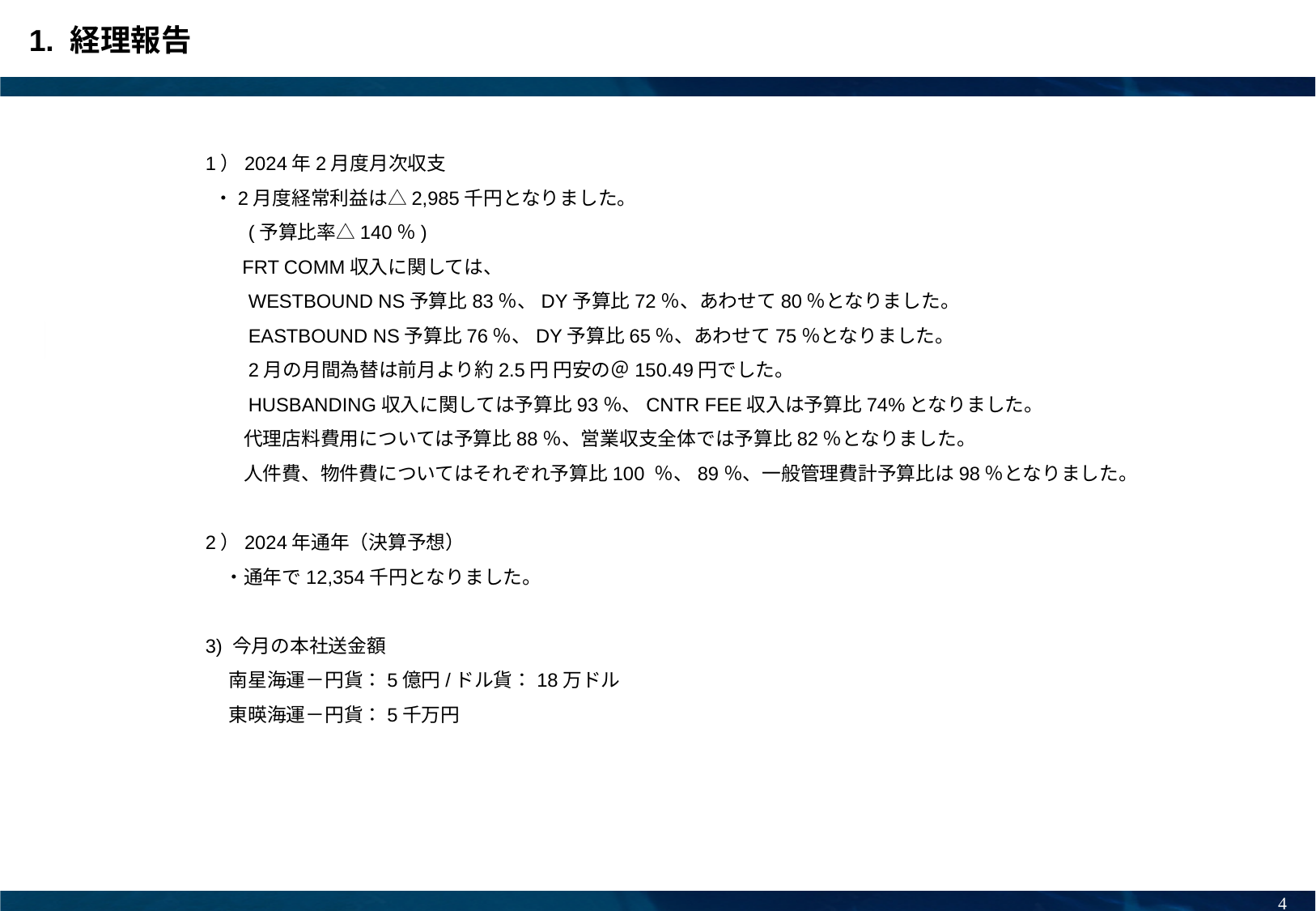

1. 経理報告

1. 経理報告
1）2024年2月度月次収支
 ・2月度経常利益は△2,985千円となりました。
　　(予算比率△140％)
  　FRT COMM収入に関しては、
　　WESTBOUND NS予算比83％、DY予算比72％、あわせて80％となりました。
　　EASTBOUND NS予算比76％、DY予算比65％、あわせて75％となりました。
　　2月の月間為替は前月より約2.5円 円安の＠150.49円でした。
　　HUSBANDING収入に関しては予算比93％、CNTR FEE収入は予算比74%となりました。
　　代理店料費用については予算比88％、営業収支全体では予算比82％となりました。
　　人件費、物件費についてはそれぞれ予算比100 ％、89％、一般管理費計予算比は98％となりました。

2）2024年通年（決算予想）
　・通年で12,354千円となりました。

3) 今月の本社送金額
　 南星海運－円貨：5億円/ドル貨：18万ドル
　 東暎海運－円貨：5千万円

4